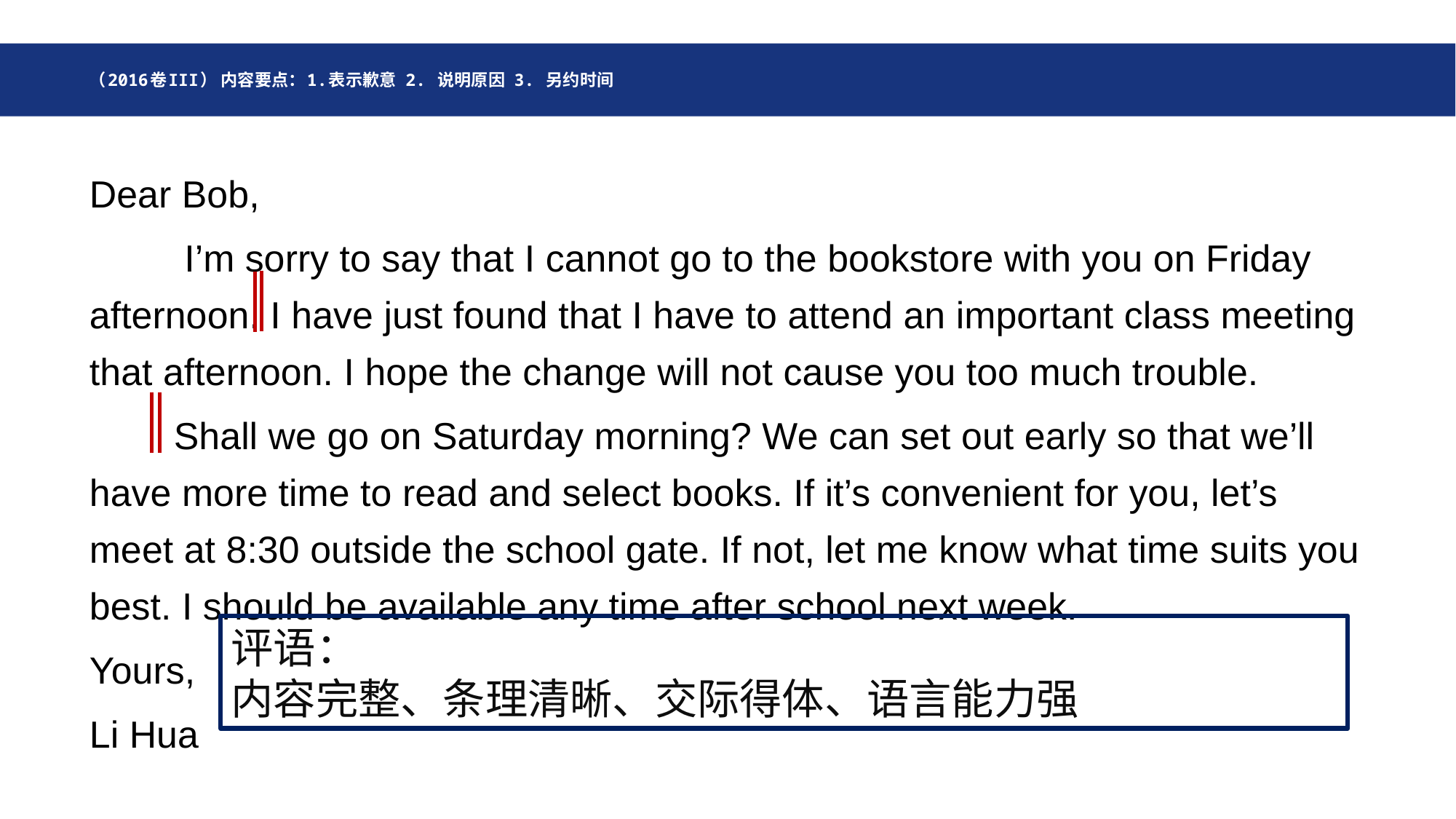

# （2016卷III） 内容要点：1.表示歉意  2. 说明原因  3. 另约时间
Dear Bob,
         I’m sorry to say that I cannot go to the bookstore with you on Friday afternoon. I have just found that I have to attend an important class meeting that afternoon. I hope the change will not cause you too much trouble.
        Shall we go on Saturday morning? We can set out early so that we’ll have more time to read and select books. If it’s convenient for you, let’s meet at 8:30 outside the school gate. If not, let me know what time suits you best. I should be available any time after school next week.
Yours,
Li Hua

评语：
内容完整、条理清晰、交际得体、语言能力强